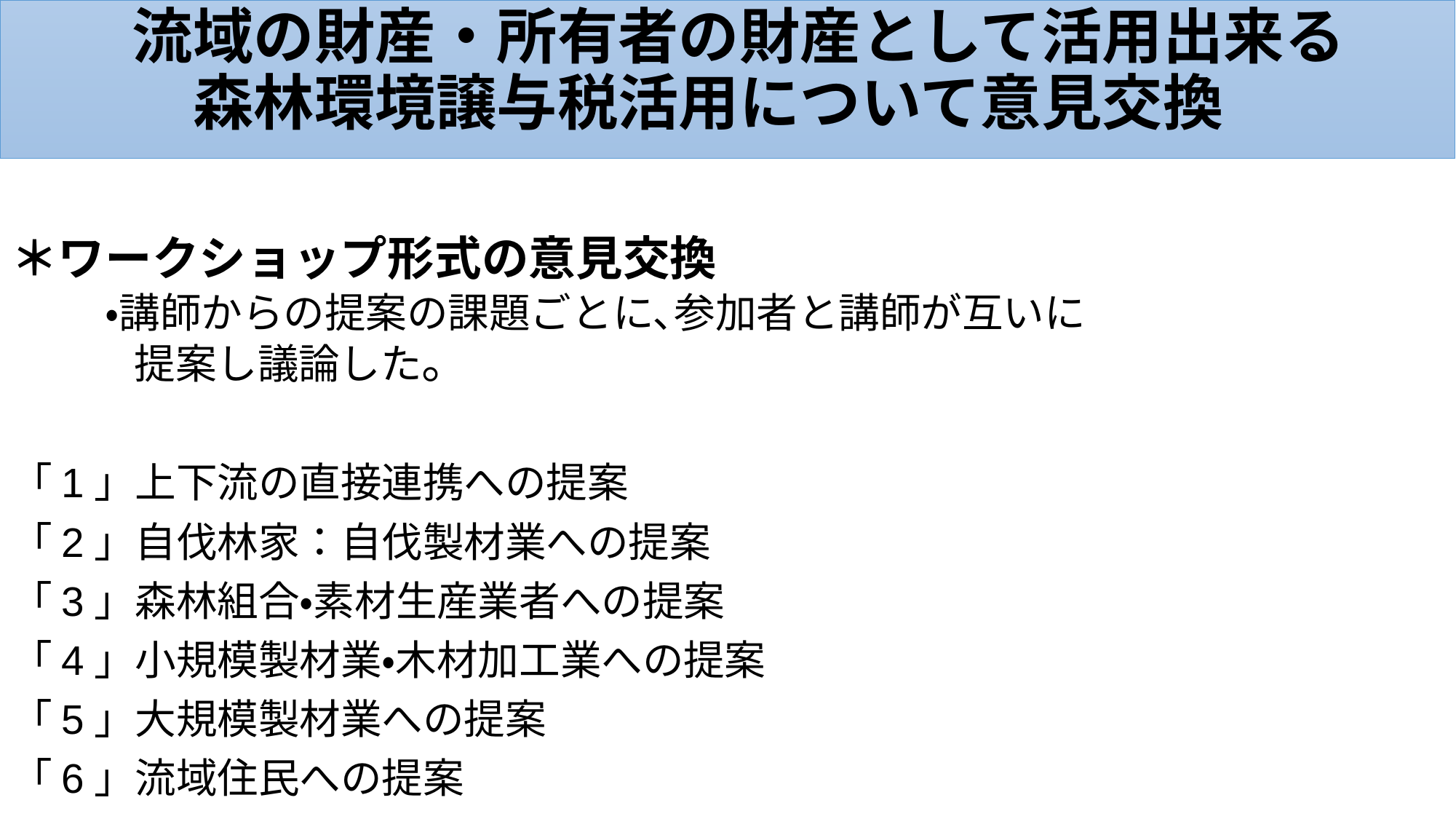

# 流域の財産・所有者の財産として活用出来る 　　　森林環境譲与税活用について意見交換

＊ワークショップ形式の意見交換
　　・講師からの提案の課題ごとに､参加者と講師が互いに
　　　提案し議論した。

「1」上下流の直接連携への提案
「2」自伐林家：自伐製材業への提案
「3」森林組合・素材生産業者への提案
「4」小規模製材業・木材加工業への提案
「5」大規模製材業への提案
「6」流域住民への提案